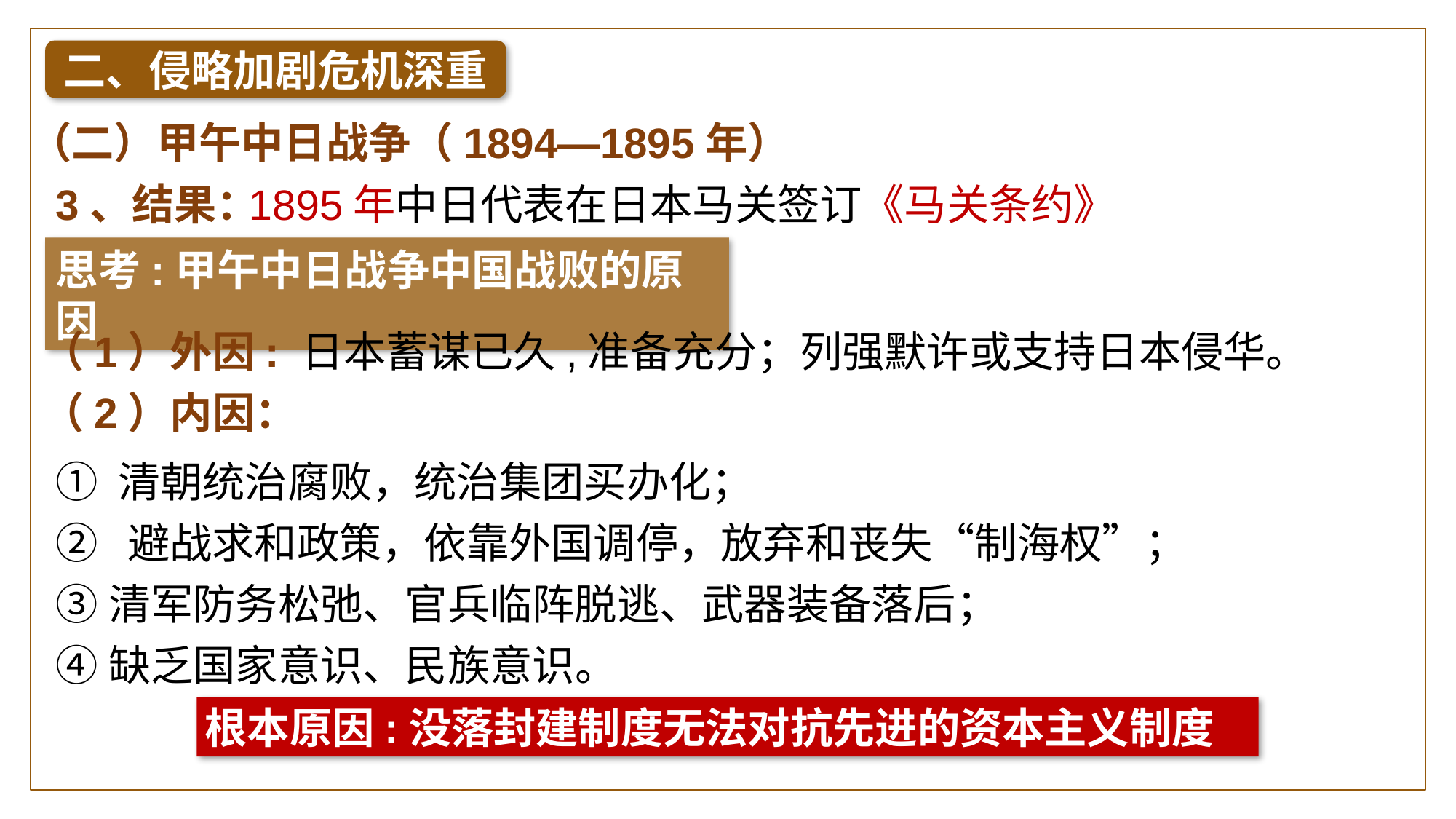

二、侵略加剧危机深重
（二）甲午中日战争（1894—1895年）
3、结果：
1895年中日代表在日本马关签订《马关条约》
思考:甲午中日战争中国战败的原因
（1）外因: 日本蓄谋已久,准备充分；列强默许或支持日本侵华。
（2）内因：

① 清朝统治腐败，统治集团买办化；
②  避战求和政策，依靠外国调停，放弃和丧失“制海权”；
③清军防务松弛、官兵临阵脱逃、武器装备落后；
④缺乏国家意识、民族意识。
根本原因:没落封建制度无法对抗先进的资本主义制度